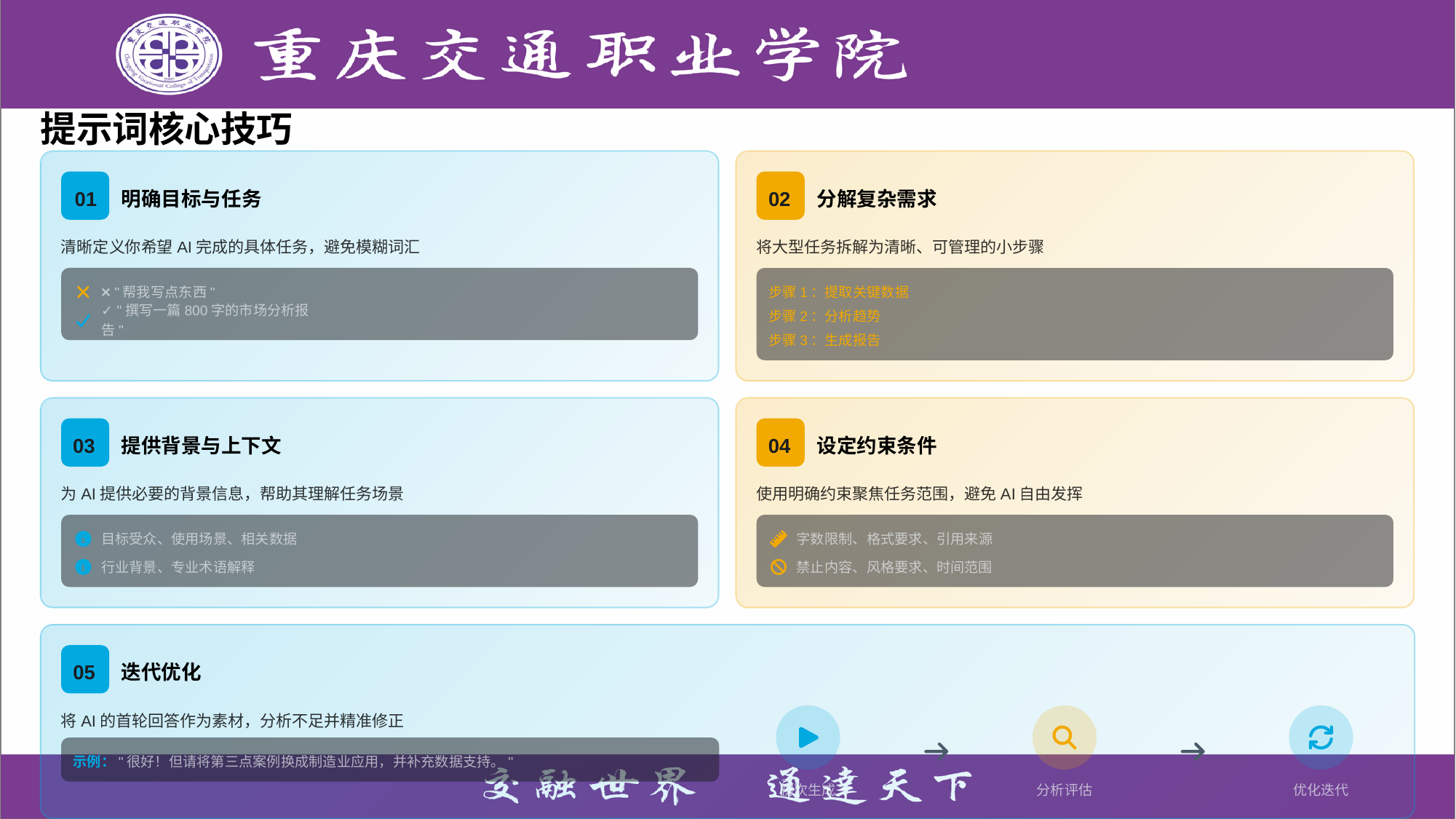

提示词核心技巧

01
明确目标与任务
02
分解复杂需求
清晰定义你希望AI完成的具体任务，避免模糊词汇
将大型任务拆解为清晰、可管理的小步骤

❌ "帮我写点东西"
步骤1：提取关键数据

步骤2：分析趋势
✓ "撰写一篇800字的市场分析报告"

步骤3：生成报告

03
提供背景与上下文
04
设定约束条件
为AI提供必要的背景信息，帮助其理解任务场景
使用明确约束聚焦任务范围，避免AI自由发挥

目标受众、使用场景、相关数据
字数限制、格式要求、引用来源

行业背景、专业术语解释
禁止内容、风格要求、时间范围

05
迭代优化
将AI的首轮回答作为素材，分析不足并精准修正

示例："很好！但请将第三点案例换成制造业应用，并补充数据支持。"
初次生成
分析评估
优化迭代